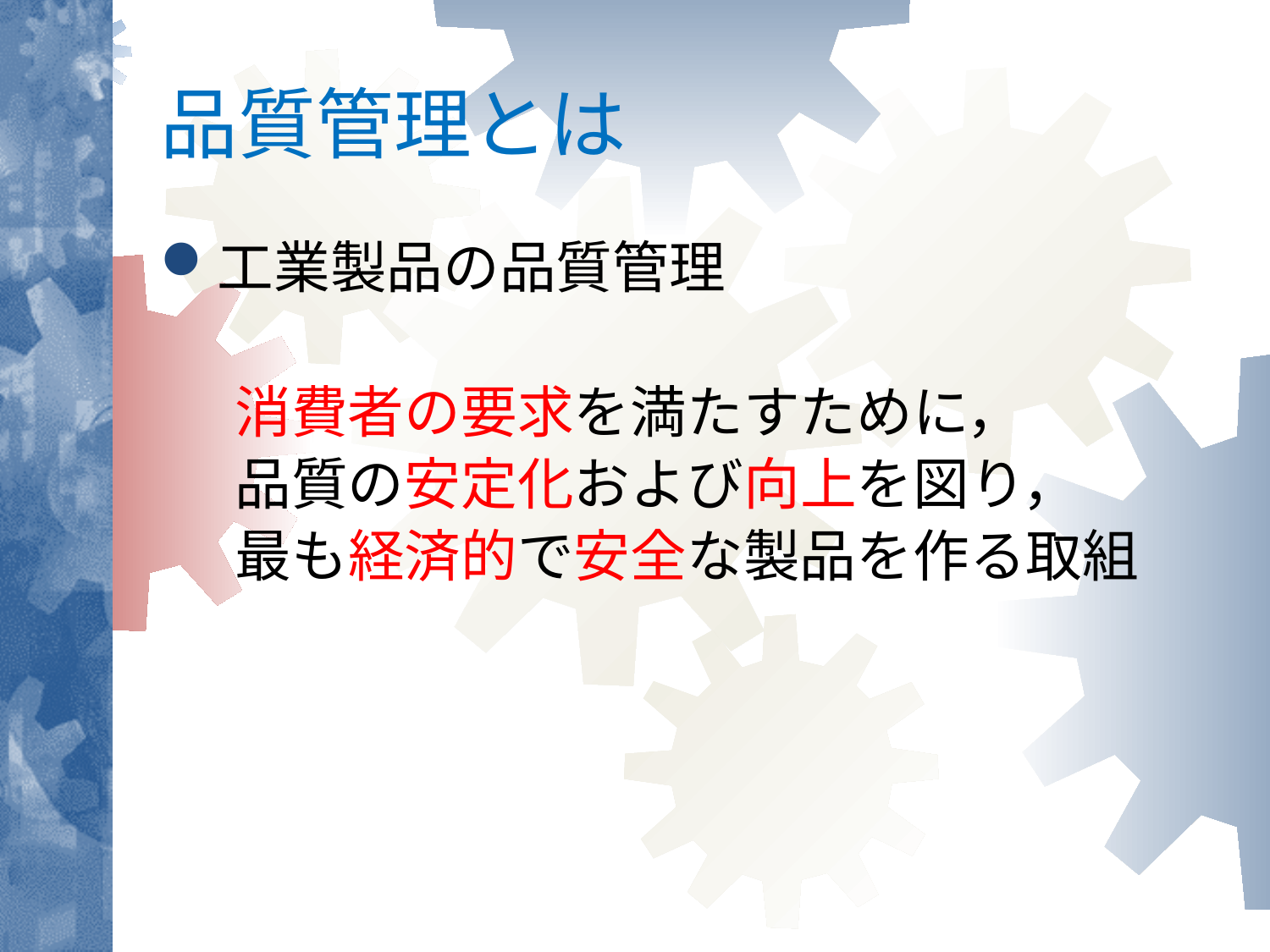

品質管理とは
工業製品の品質管理

消費者の要求を満たすために，
品質の安定化および向上を図り，
最も経済的で安全な製品を作る取組